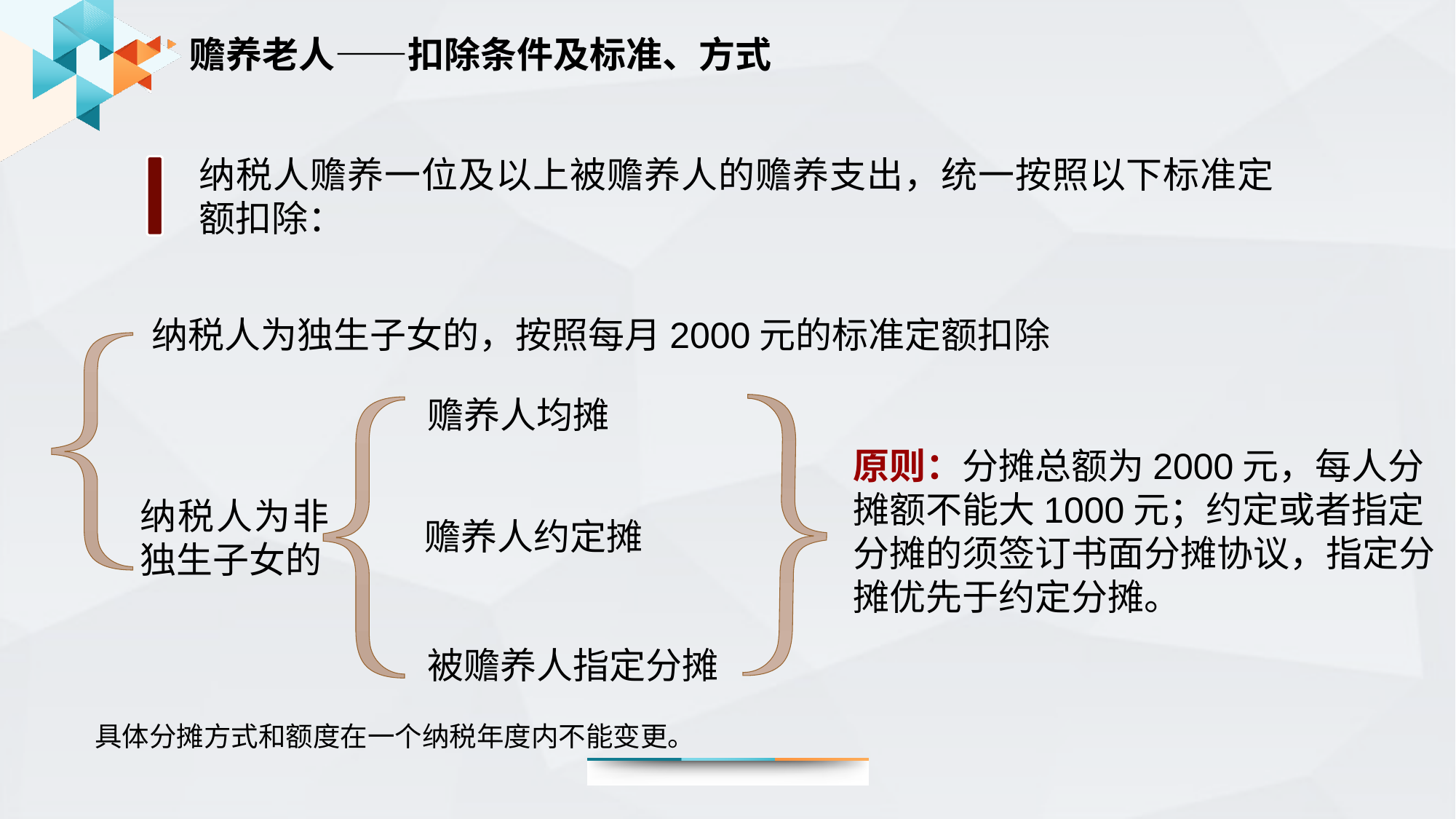

赡养老人——扣除条件及标准、方式
纳税人赡养一位及以上被赡养人的赡养支出，统一按照以下标准定额扣除：

纳税人为独生子女的，按照每月2000元的标准定额扣除

赡养人均摊

原则：分摊总额为2000元，每人分摊额不能大1000元；约定或者指定分摊的须签订书面分摊协议，指定分摊优先于约定分摊。

纳税人为非独生子女的

赡养人约定摊
被赡养人指定分摊
具体分摊方式和额度在一个纳税年度内不能变更。